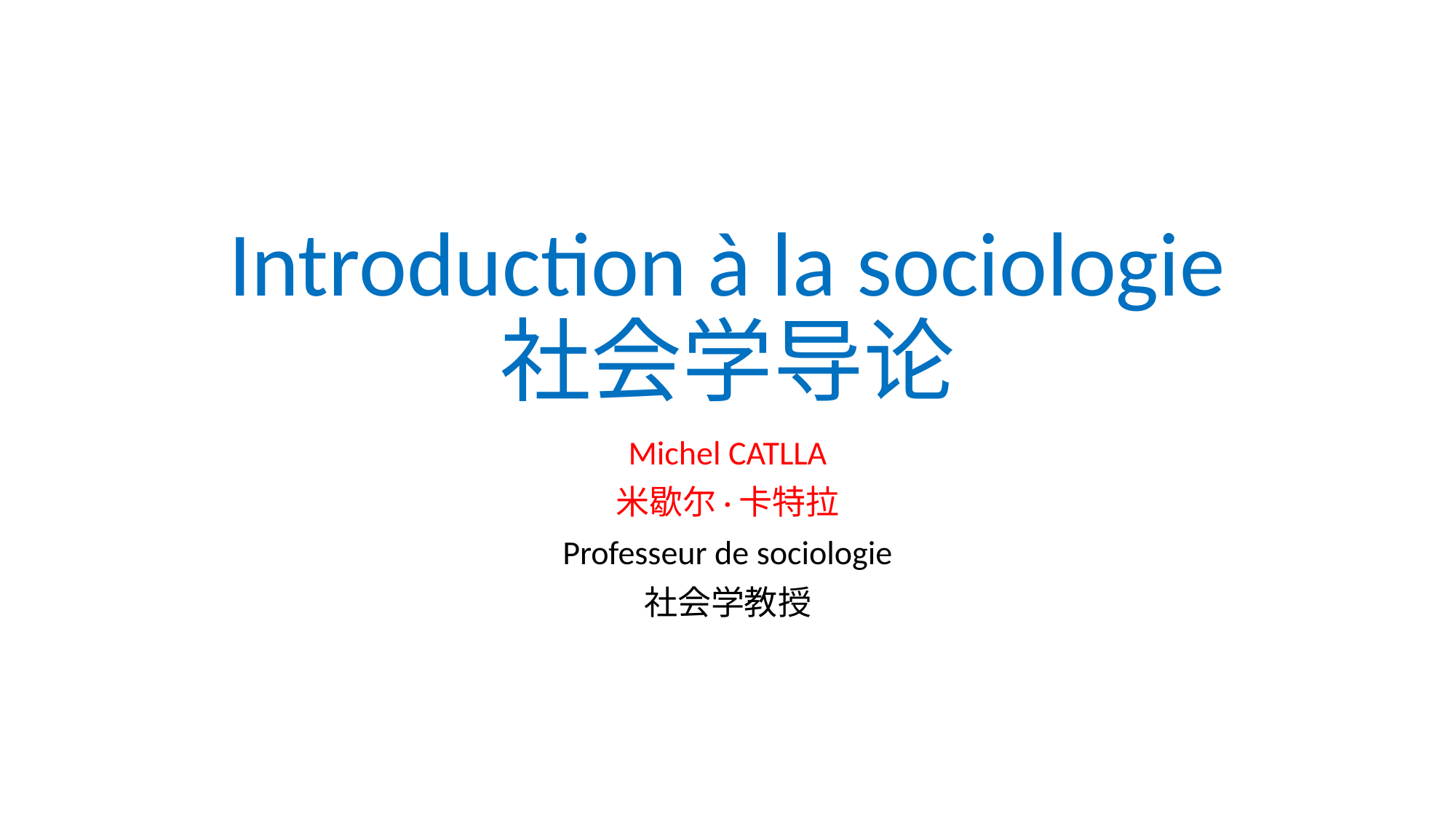

# Introduction à la sociologie 社会学导论
Michel CATLLA
米歇尔·卡特拉
Professeur de sociologie
社会学教授